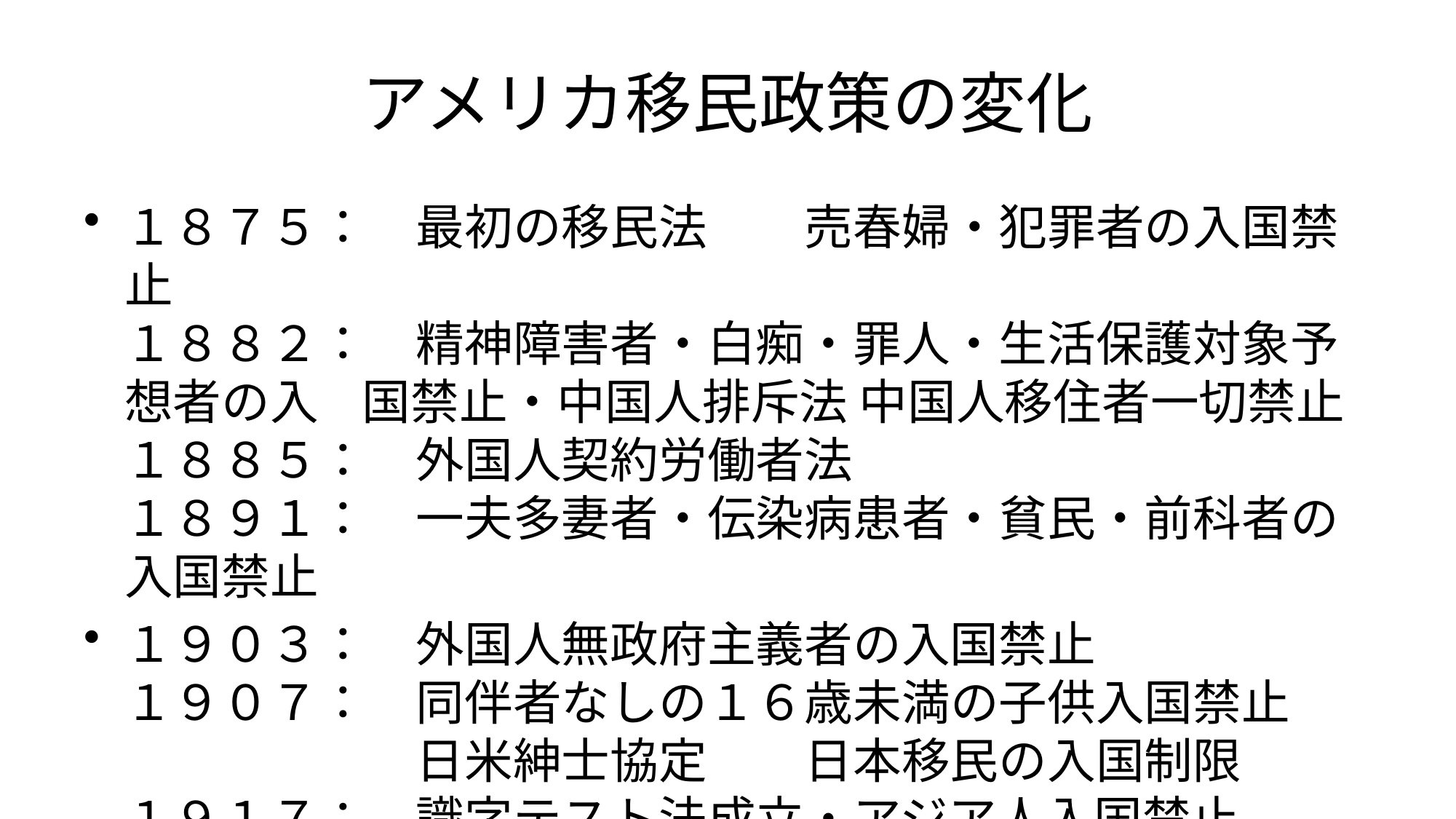

# アメリカ移民政策の変化
１８７５：　最初の移民法　　売春婦・犯罪者の入国禁止
１８８２：　精神障害者・白痴・罪人・生活保護対象予想者の入    国禁止・中国人排斥法 中国人移住者一切禁止
１８８５：　外国人契約労働者法
１８９１：　一夫多妻者・伝染病患者・貧民・前科者の入国禁止
１９０３：　外国人無政府主義者の入国禁止
１９０７：　同伴者なしの１６歳未満の子供入国禁止
　　　　　　日米紳士協定　　日本移民の入国制限
１９１７：　識字テスト法成立・アジア人入国禁止